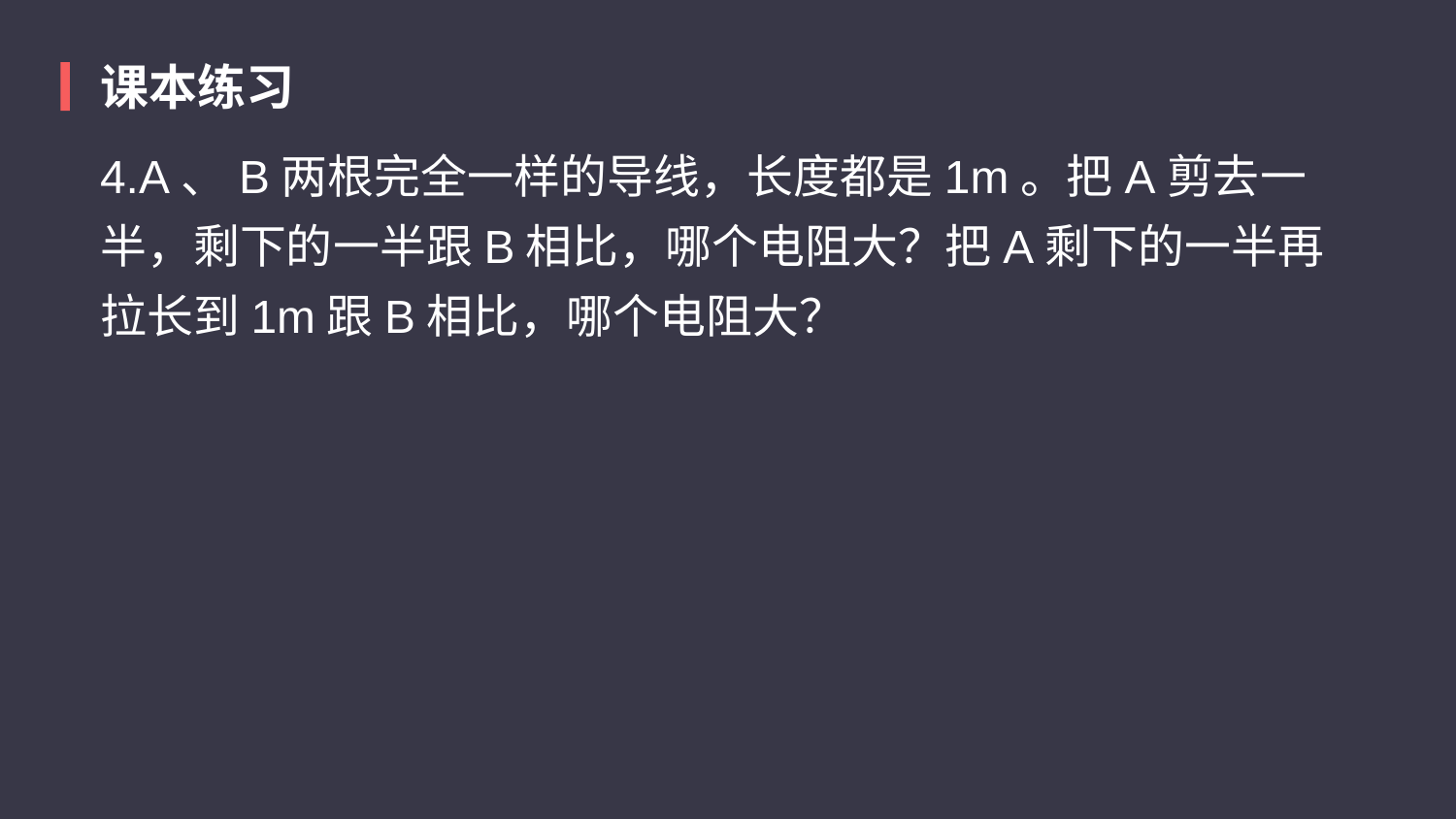

课本练习

4.A、B两根完全一样的导线，长度都是1m。把A剪去一半，剩下的一半跟B相比，哪个电阻大？把A剩下的一半再拉长到1m跟B相比，哪个电阻大？